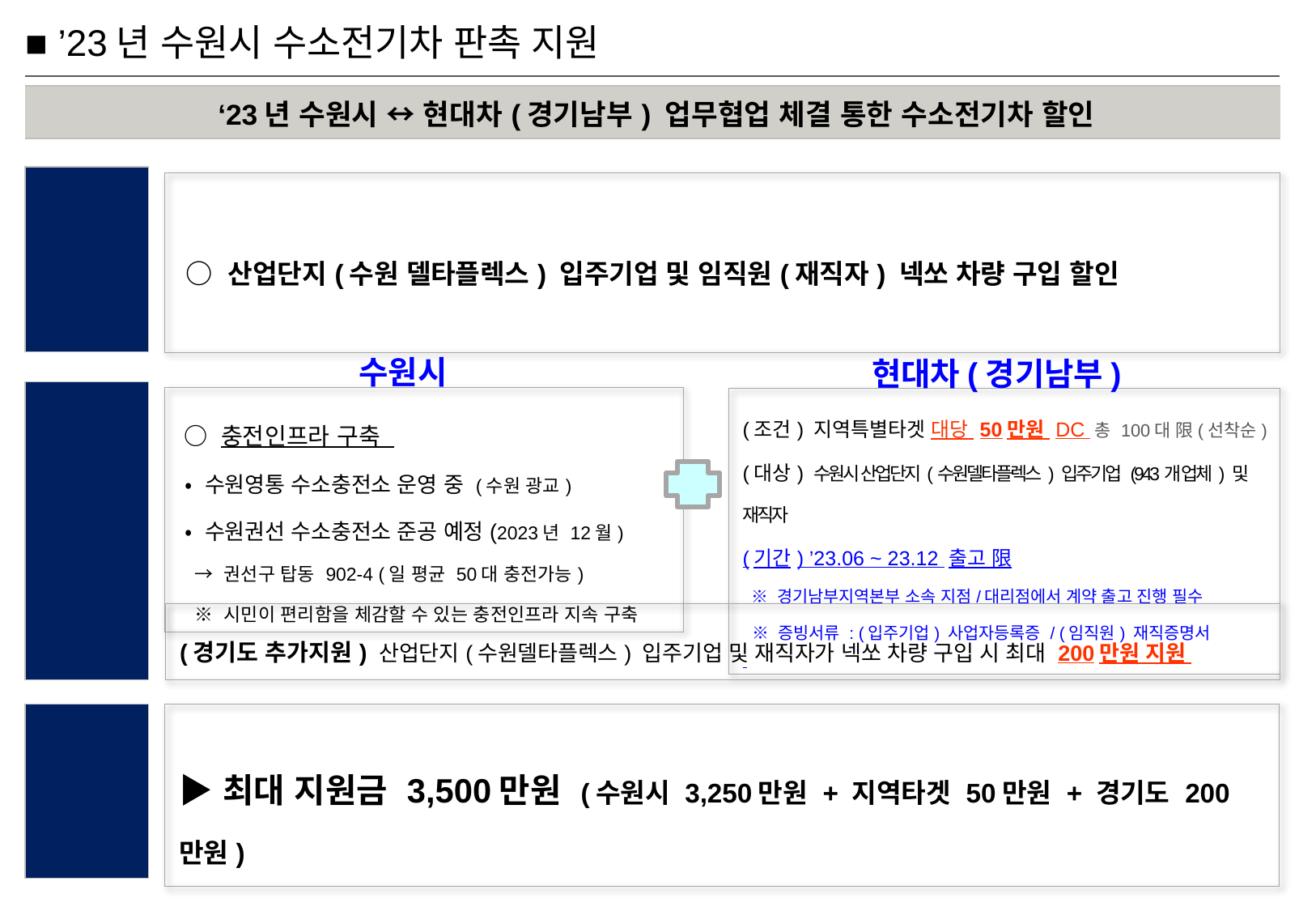

■ ’23년 수원시 수소전기차 판촉 지원
| ‘23년 수원시 ↔ 현대차(경기남부) 업무협업 체결 통한 수소전기차 할인 |
| --- |
개 요
| ○ 산업단지(수원 델타플렉스) 입주기업 및 임직원(재직자) 넥쏘 차량 구입 할인 |
| --- |
수원시
현대차(경기남부)
지 원
| ○ 충전인프라 구축 • 수원영통 수소충전소 운영 중 (수원 광교) • 수원권선 수소충전소 준공 예정(2023년 12월) → 권선구 탑동 902-4 (일 평균 50대 충전가능) ※ 시민이 편리함을 체감할 수 있는 충전인프라 지속 구축 |
| --- |
| (조건) 지역특별타겟 대당 50만원 DC 총 100대 限(선착순) (대상) 수원시 산업단지(수원델타플렉스) 입주기업 (943개 업체) 및 재직자 (기간) ’23.06 ~ 23.12 출고 限 ※ 경기남부지역본부 소속 지점/대리점에서 계약 출고 진행 필수 ※ 증빙서류 : (입주기업) 사업자등록증 / (임직원) 재직증명서 |
| --- |

| (경기도 추가지원) 산업단지(수원델타플렉스) 입주기업 및 재직자가 넥쏘 차량 구입 시 최대 200만원 지원 |
| --- |
할인금액
| ▶최대 지원금 3,500만원 (수원시 3,250만원 + 지역타겟 50만원 + 경기도 200만원) |
| --- |